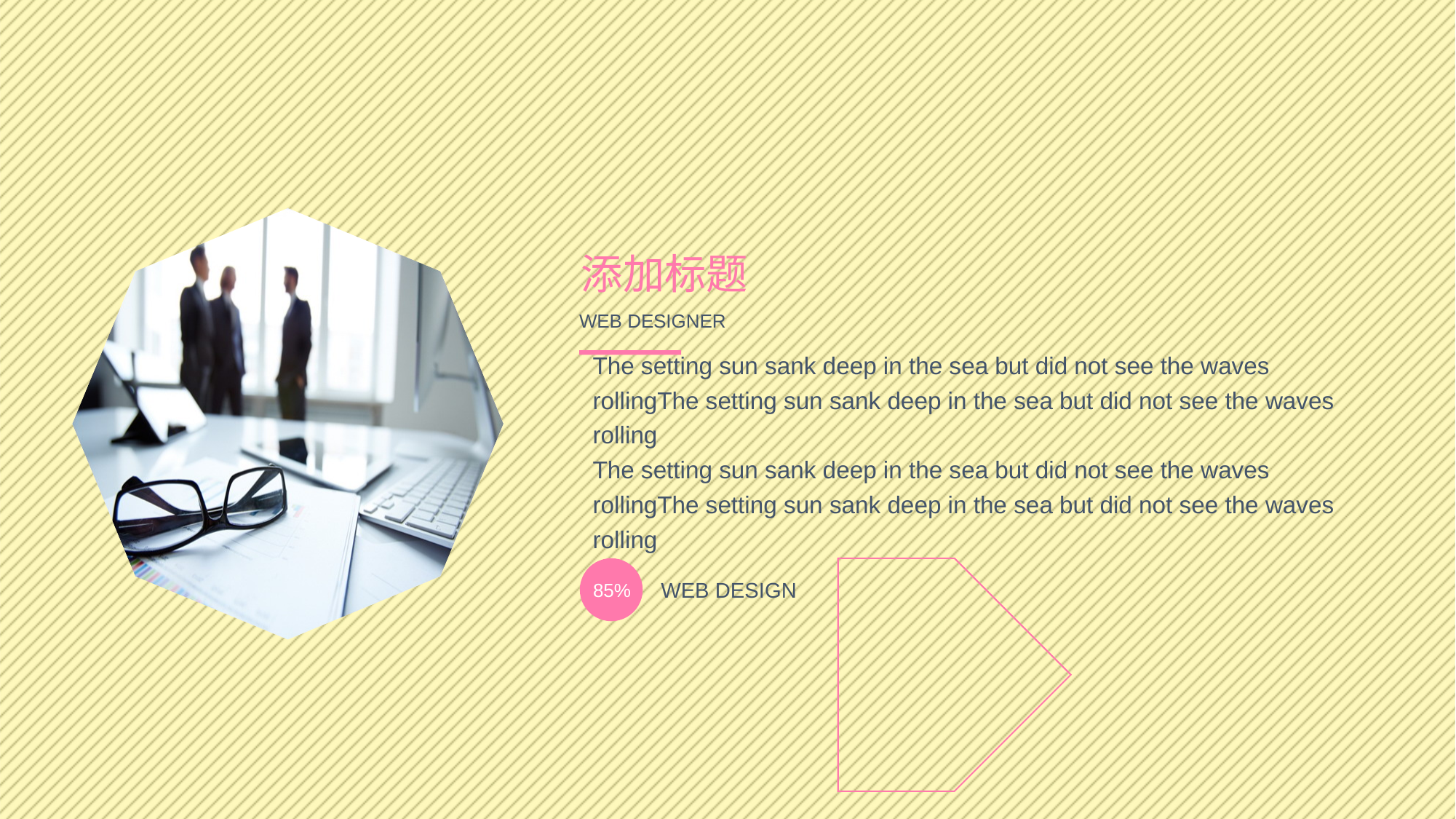

添加标题
WEB DESIGNER
The setting sun sank deep in the sea but did not see the waves rollingThe setting sun sank deep in the sea but did not see the waves rolling
The setting sun sank deep in the sea but did not see the waves rollingThe setting sun sank deep in the sea but did not see the waves rolling

WEB DESIGN
85%